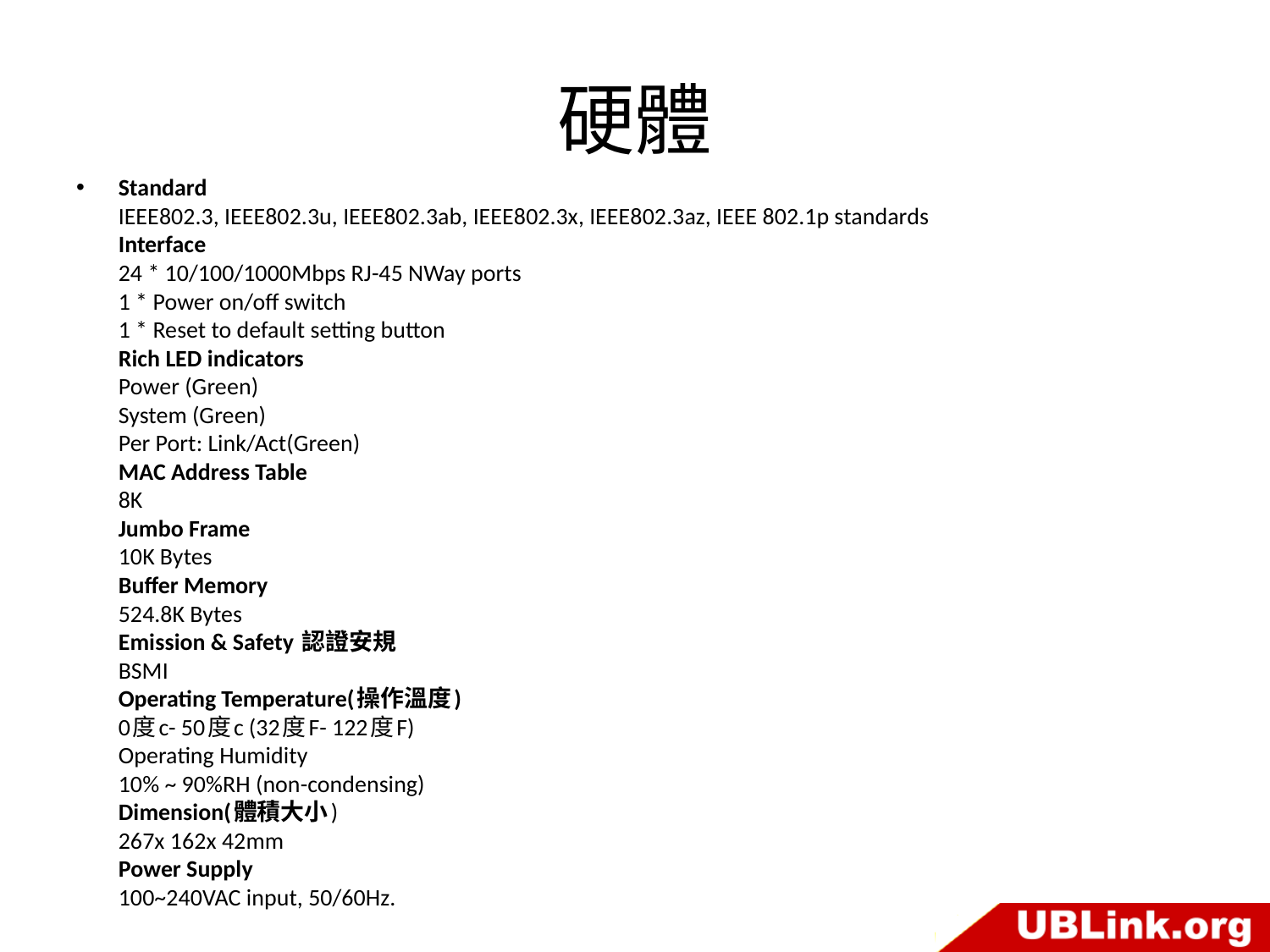

# 硬體
Standard
IEEE802.3, IEEE802.3u, IEEE802.3ab, IEEE802.3x, IEEE802.3az, IEEE 802.1p standards
Interface
24 * 10/100/1000Mbps RJ-45 NWay ports
1 * Power on/off switch
1 * Reset to default setting button
Rich LED indicators
Power (Green)
System (Green)
Per Port: Link/Act(Green)
MAC Address Table
8K
Jumbo Frame
10K Bytes
Buffer Memory
524.8K Bytes
Emission & Safety 認證安規
BSMI
Operating Temperature(操作溫度)
0度c- 50度c (32度F- 122度F)
Operating Humidity
10% ~ 90%RH (non-condensing)
Dimension(體積大小)
267x 162x 42mm
Power Supply
100~240VAC input, 50/60Hz.